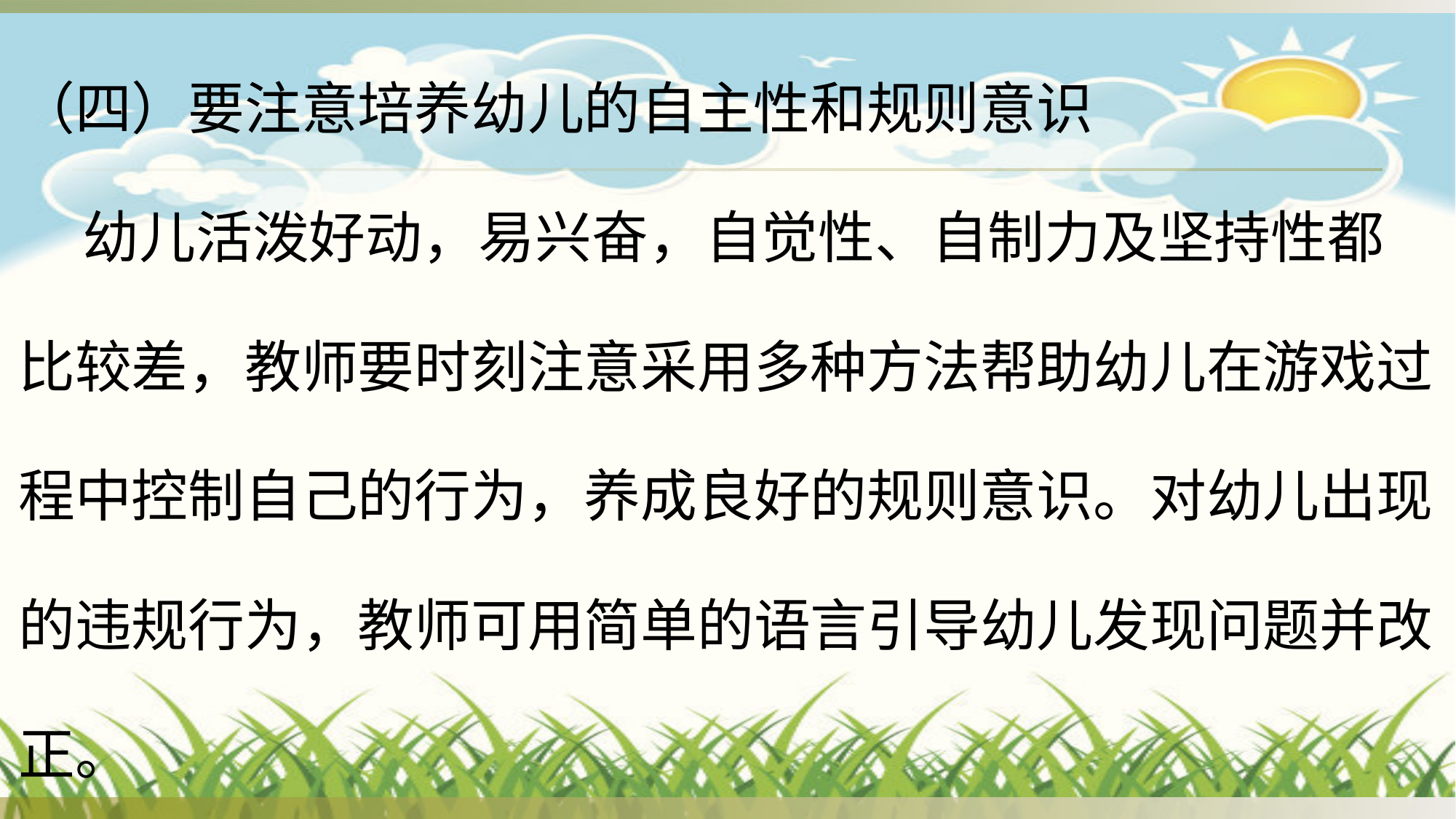

（四）要注意培养幼儿的自主性和规则意识
    幼儿活泼好动，易兴奋，自觉性、自制力及坚持性都比较差，教师要时刻注意采用多种方法帮助幼儿在游戏过程中控制自己的行为，养成良好的规则意识。对幼儿出现的违规行为，教师可用简单的语言引导幼儿发现问题并改正。